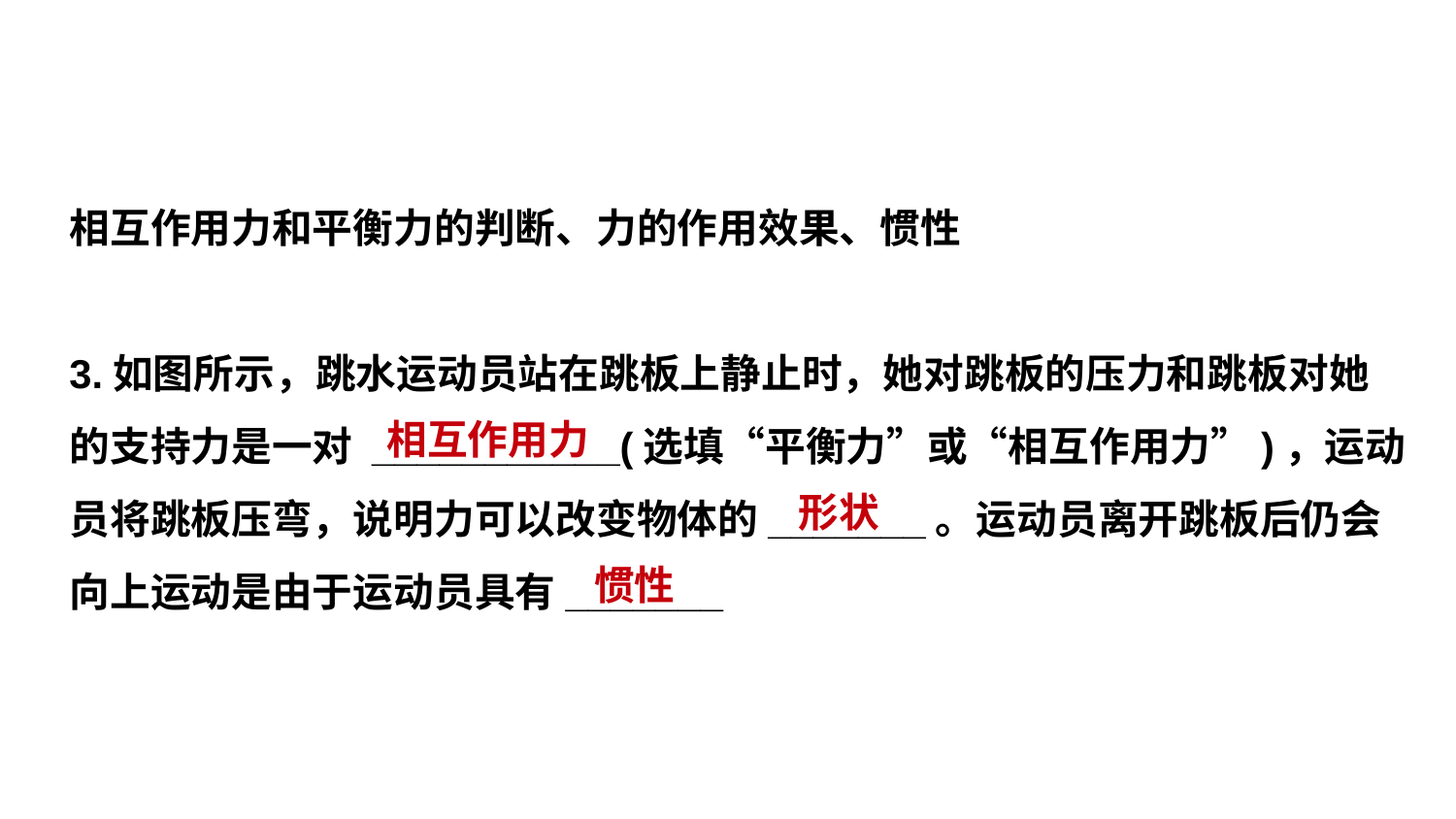

相互作用力和平衡力的判断、力的作用效果、惯性

3.如图所示，跳水运动员站在跳板上静止时，她对跳板的压力和跳板对她
的支持力是一对 ___________(选填“平衡力”或“相互作用力”)，运动
员将跳板压弯，说明力可以改变物体的_______。运动员离开跳板后仍会
向上运动是由于运动员具有_______
相互作用力
 形状
 惯性